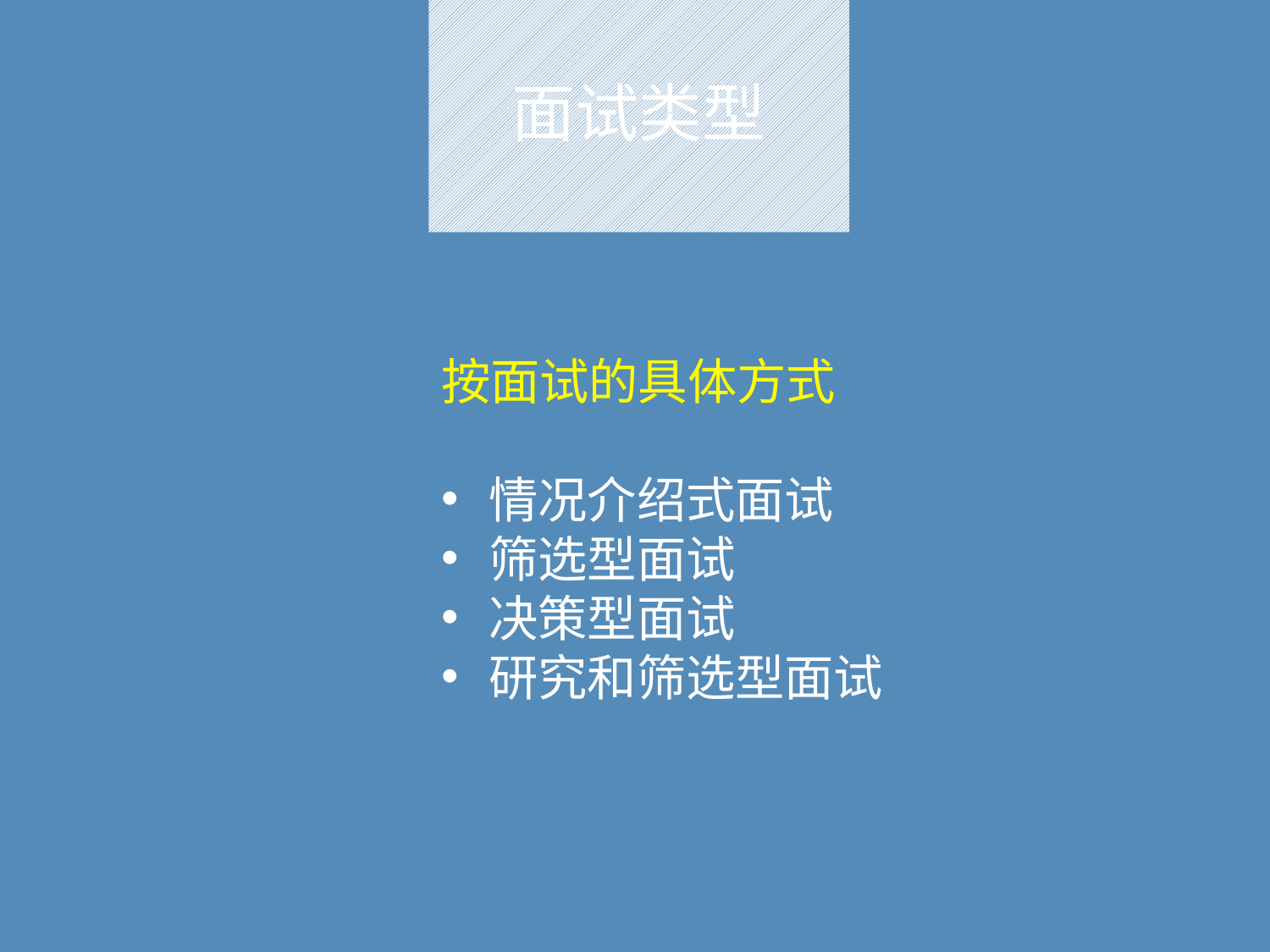

# 面试类型
按面试的具体方式

情况介绍式面试
筛选型面试
决策型面试
研究和筛选型面试